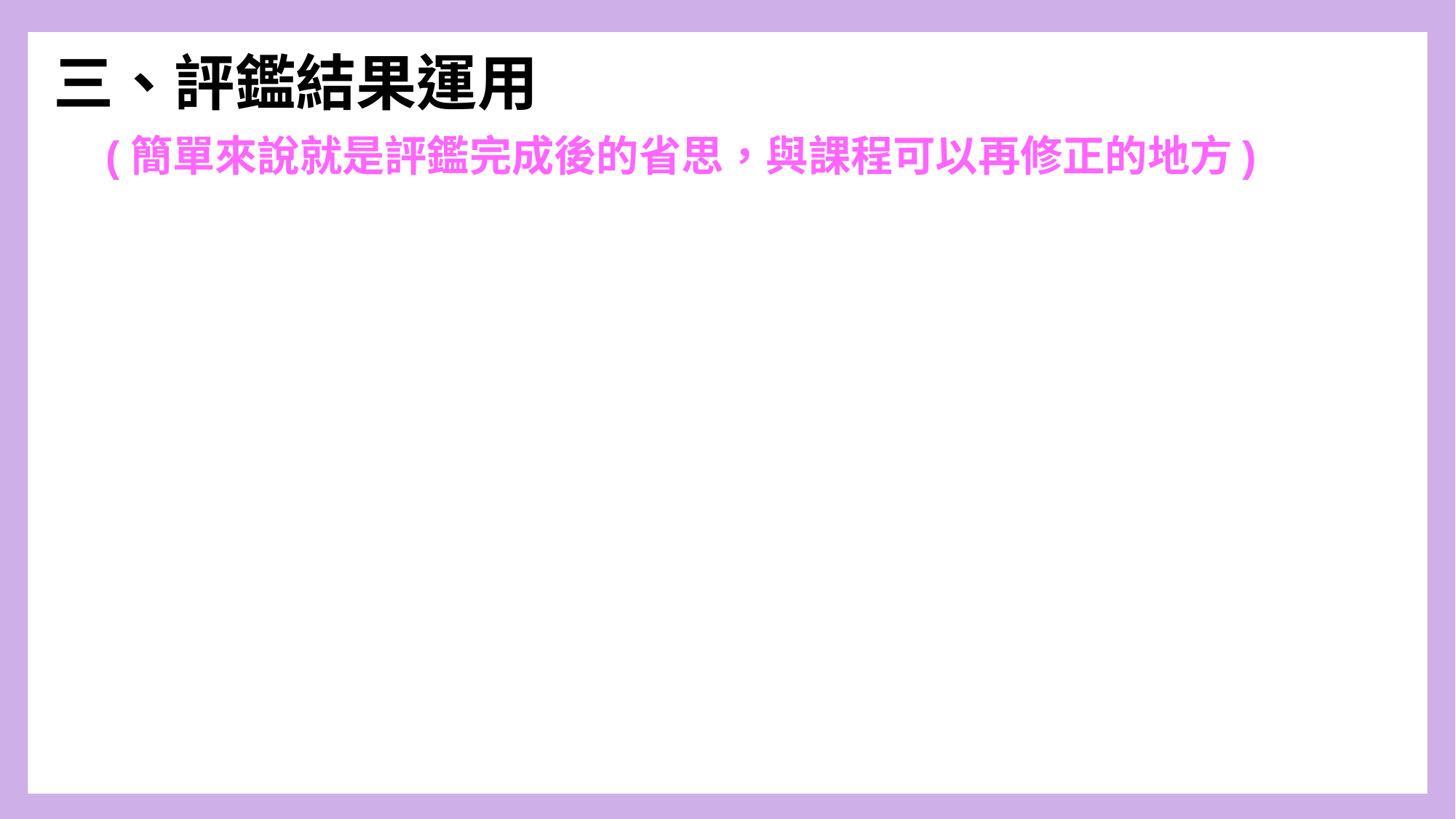

三、評鑑結果運用
(簡單來說就是評鑑完成後的省思，與課程可以再修正的地方)